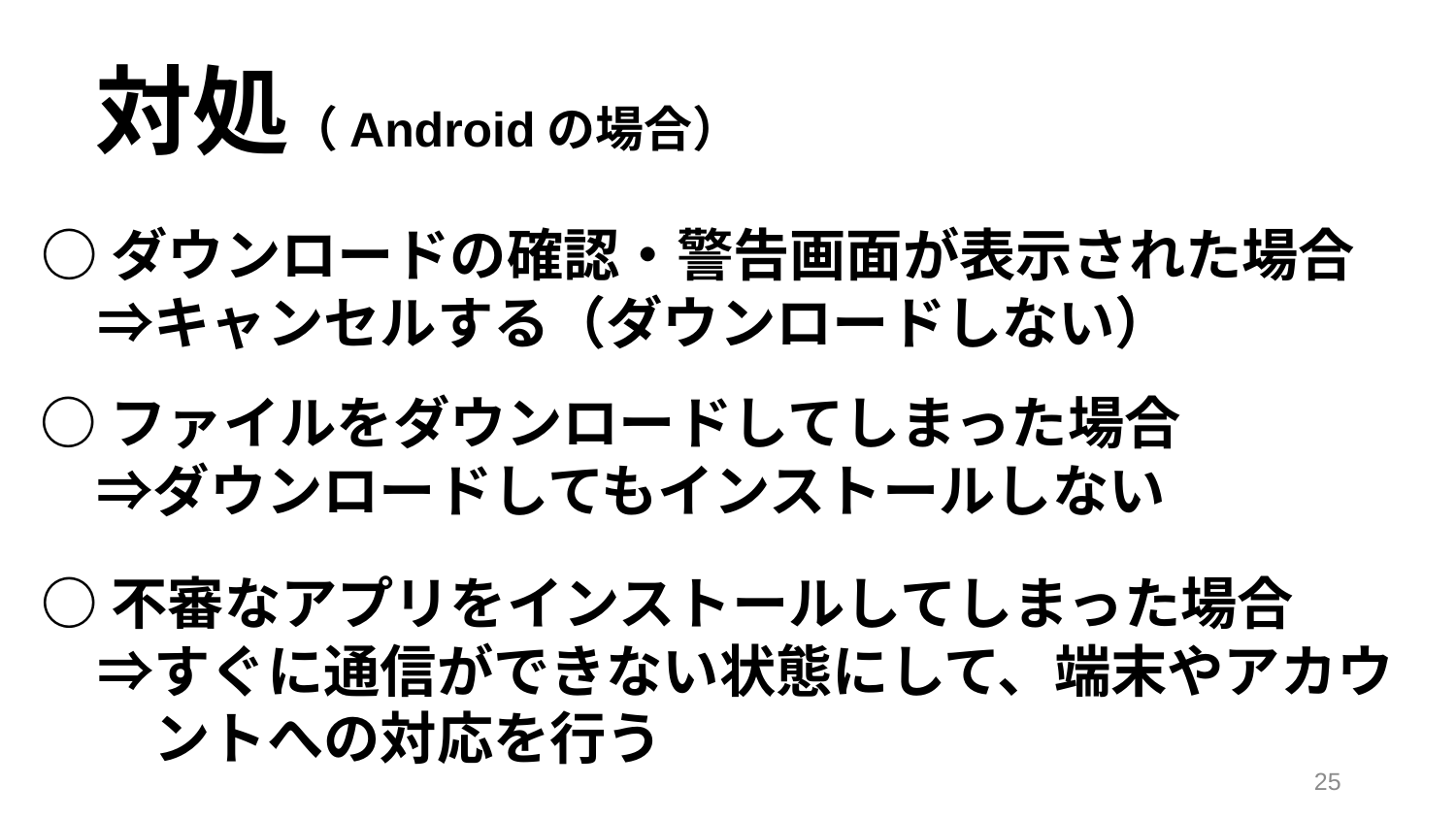

# 対処（Androidの場合）
○ダウンロードの確認・警告画面が表示された場合
　⇒キャンセルする（ダウンロードしない）
○ファイルをダウンロードしてしまった場合
　⇒ダウンロードしてもインストールしない
○不審なアプリをインストールしてしまった場合
　⇒すぐに通信ができない状態にして、端末やアカウ
　　ントへの対応を行う
25